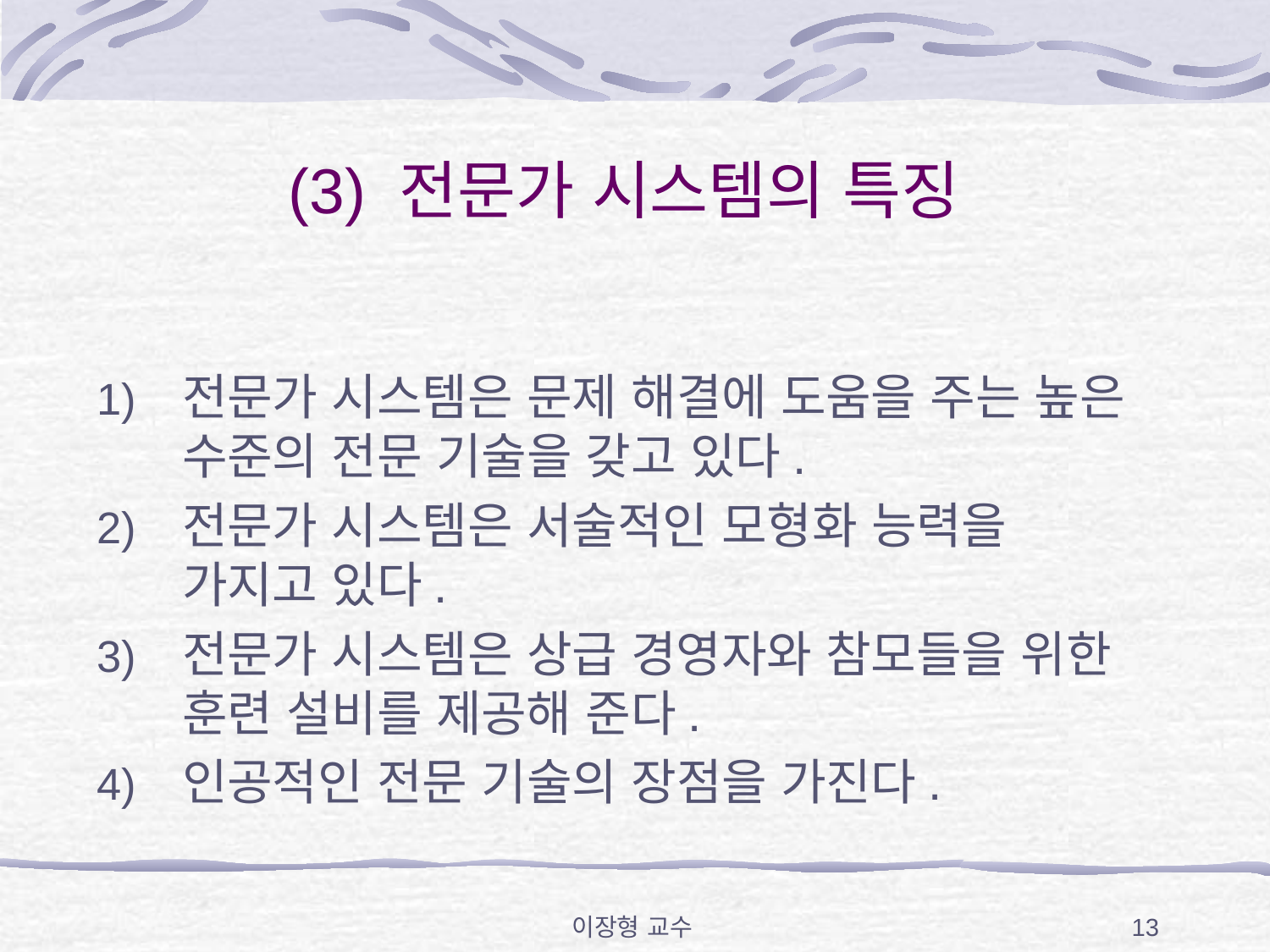

# (3) 전문가 시스템의 특징
전문가 시스템은 문제 해결에 도움을 주는 높은 수준의 전문 기술을 갖고 있다.
전문가 시스템은 서술적인 모형화 능력을 가지고 있다.
전문가 시스템은 상급 경영자와 참모들을 위한 훈련 설비를 제공해 준다.
인공적인 전문 기술의 장점을 가진다.
이장형 교수
13